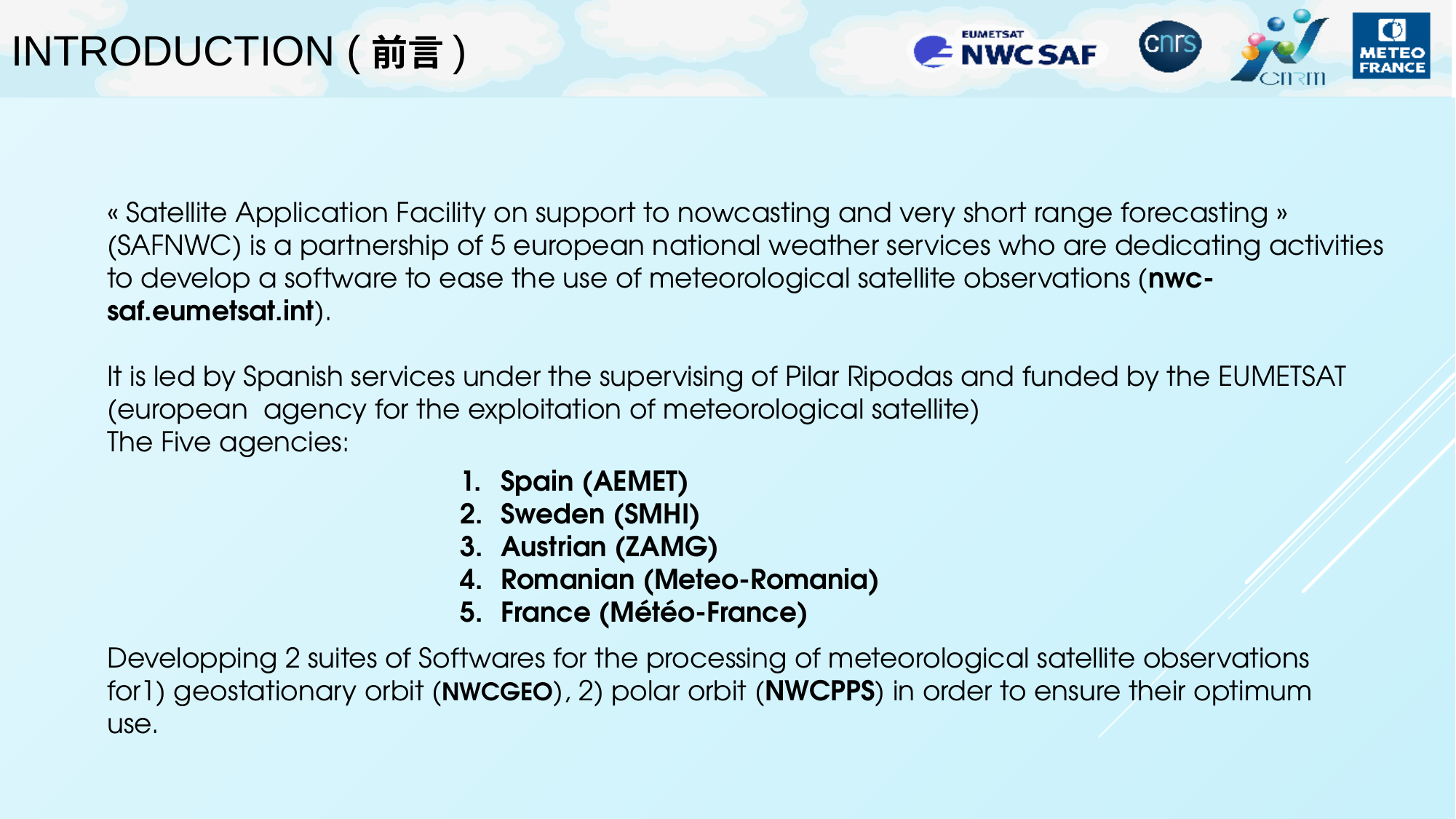

# INTRODUCTION (前言)
« Satellite Application Facility on support to nowcasting and very short range forecasting » (SAFNWC) is a partnership of 5 european national weather services who are dedicating activities to develop a software to ease the use of meteorological satellite observations (nwc-saf.eumetsat.int).

It is led by Spanish services under the supervising of Pilar Ripodas and funded by the EUMETSAT (european  agency for the exploitation of meteorological satellite)
The Five agencies:

Spain (AEMET)
Sweden (SMHI)
Austrian (ZAMG)
Romanian (Meteo-Romania)
France (Météo-France)
Developping 2 suites of Softwares for the processing of meteorological satellite observations for1) geostationary orbit (NWCGEO), 2) polar orbit (NWCPPS) in order to ensure their optimum use.